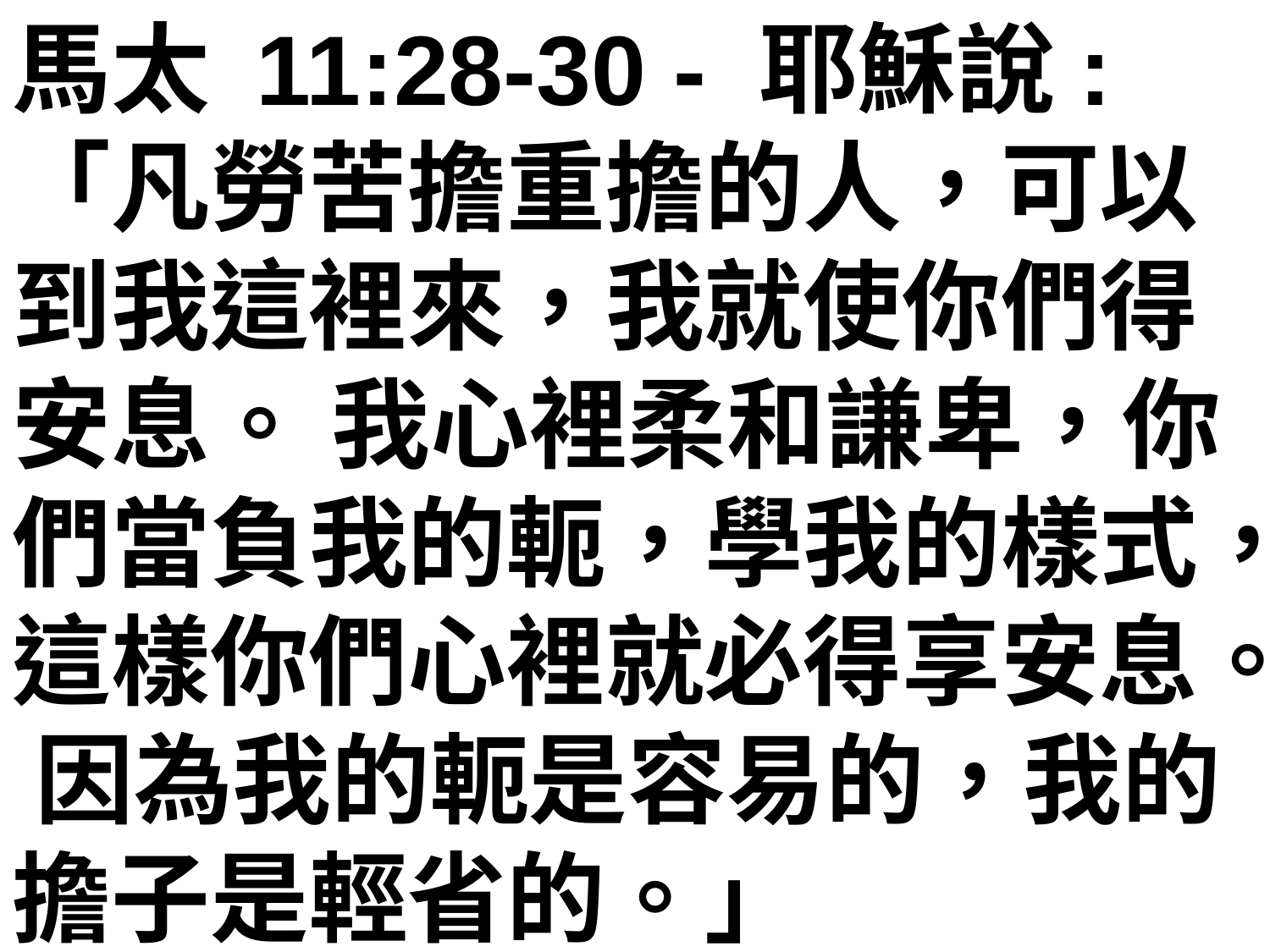

馬太 11:28-30 - 耶穌說:「凡勞苦擔重擔的人，可以到我這裡來，我就使你們得安息。 我心裡柔和謙卑，你們當負我的軛，學我的樣式，這樣你們心裡就必得享安息。 因為我的軛是容易的，我的擔子是輕省的。」